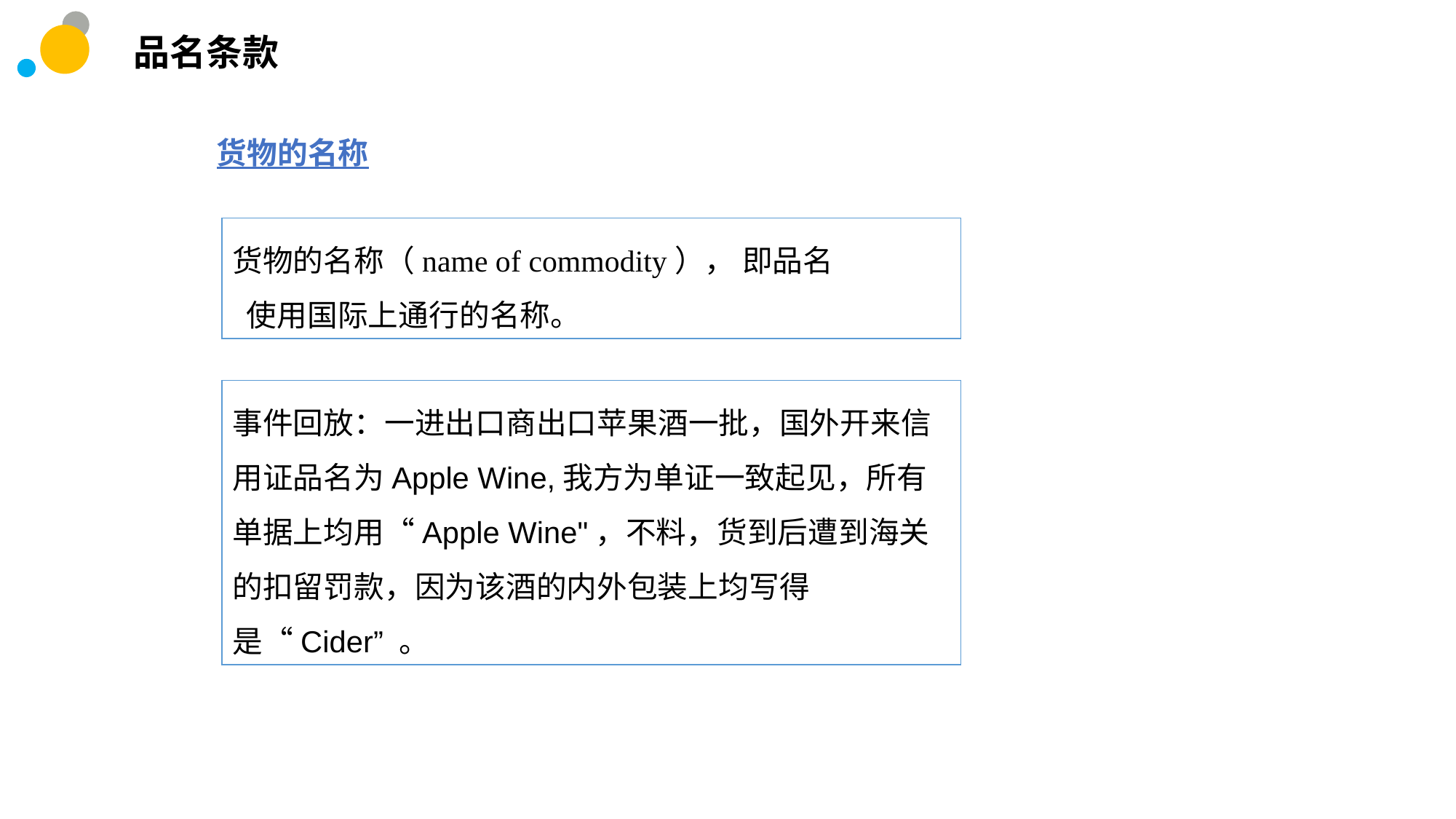

品名条款
货物的名称
货物的名称（name of commodity）， 即品名
 使用国际上通行的名称。
事件回放：一进出口商出口苹果酒一批，国外开来信用证品名为Apple Wine,我方为单证一致起见，所有单据上均用“Apple Wine"，不料，货到后遭到海关的扣留罚款，因为该酒的内外包装上均写得是“Cider” 。